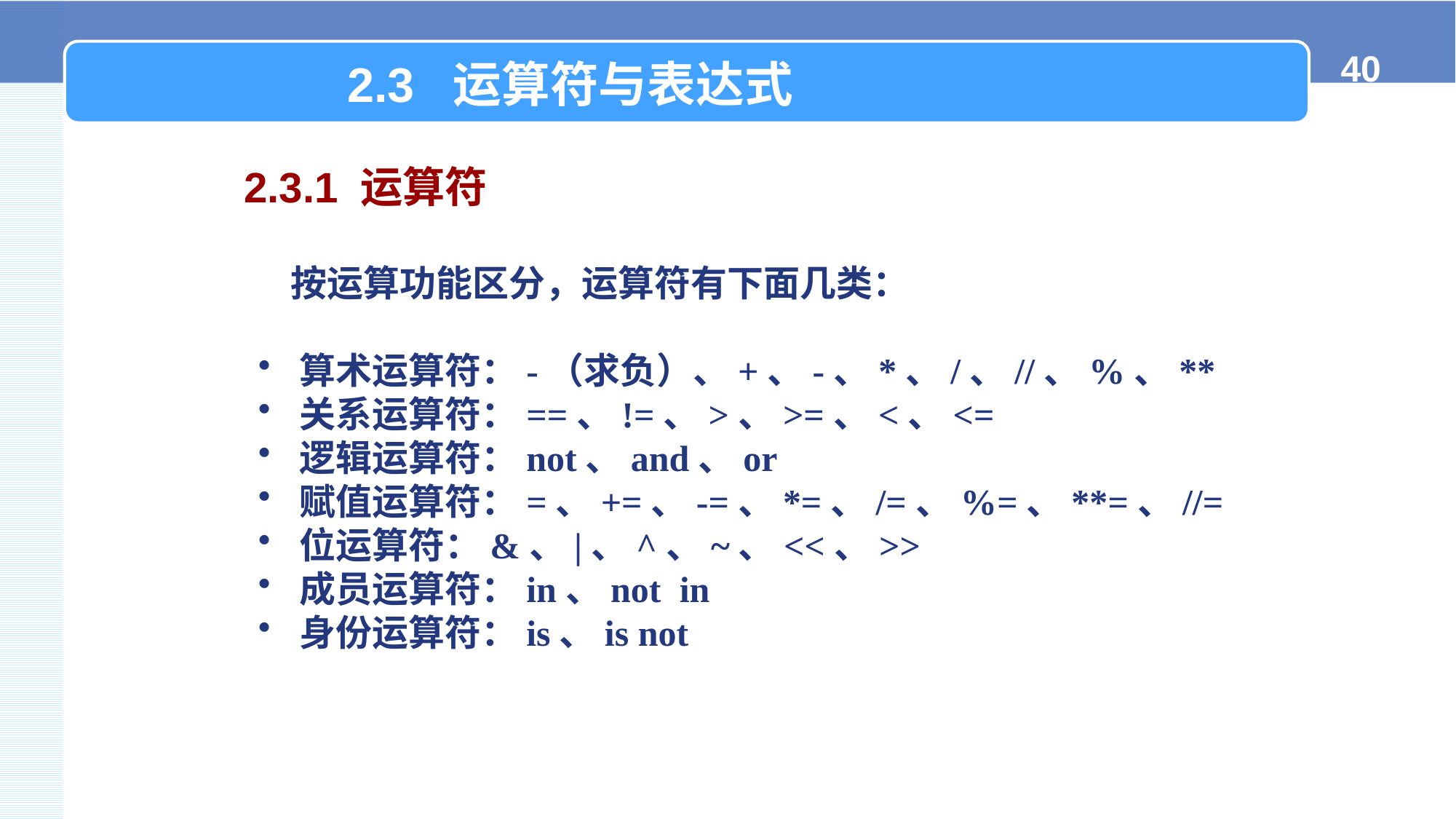

2.3  运算符与表达式
2.3.1 运算符
按运算功能区分，运算符有下面几类：

算术运算符：-（求负）、+、-、*、/、//、%、**
关系运算符：==、!=、>、>=、<、<=
逻辑运算符：not、and、or
赋值运算符：=、+=、-=、*=、/=、%=、**=、//=
位运算符：&、|、^、~、<<、>>
成员运算符：in、not  in
身份运算符：is、is not